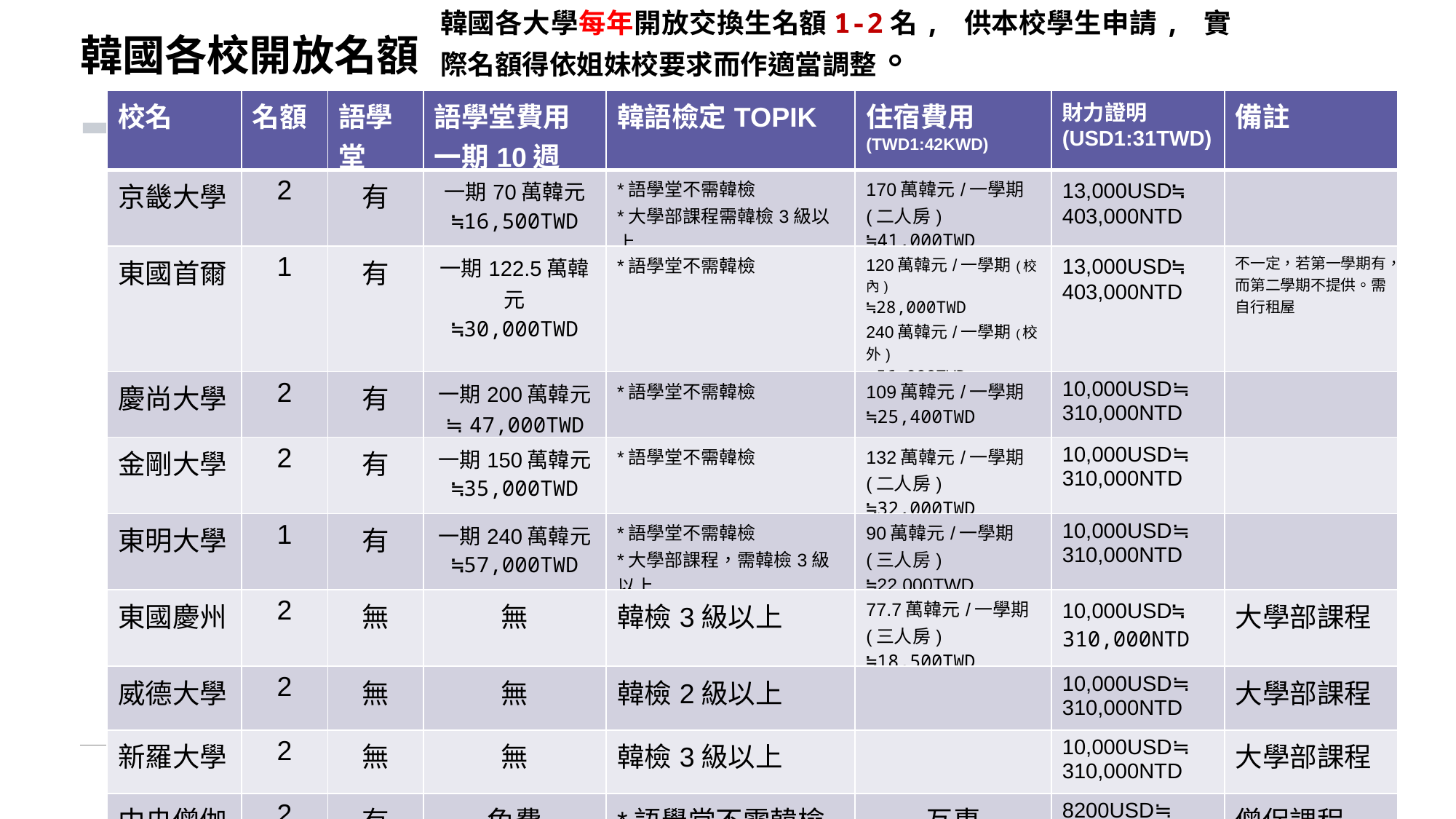

韓國各大學每年開放交換生名額1-2名, 供本校學生申請, 實際名額得依姐妹校要求而作適當調整。
# 韓國各校開放名額
| 校名 | 名額 | 語學堂 | 語學堂費用 一期10週 | 韓語檢定TOPIK | 住宿費用 (TWD1:42KWD) | 財力證明 (USD1:31TWD) | 備註 |
| --- | --- | --- | --- | --- | --- | --- | --- |
| 京畿大學 | 2 | 有 | 一期70萬韓元 ≒16,500TWD | \*語學堂不需韓檢 \*大學部課程需韓檢3級以上 | 170萬韓元/一學期 (二人房) ≒41,000TWD | 13,000USD≒ 403,000NTD |  |
| 東國首爾 | 1 | 有 | 一期122.5萬韓元 ≒30,000TWD | \*語學堂不需韓檢 | 120萬韓元/一學期(校內) ≒28,000TWD 240萬韓元/一學期(校外) ≒56,000TWD | 13,000USD≒ 403,000NTD | 不一定，若第一學期有，而第二學期不提供。需自行租屋 |
| 慶尚大學 | 2 | 有 | 一期200萬韓元≒47,000TWD | \*語學堂不需韓檢 | 109萬韓元/一學期 ≒25,400TWD | 10,000USD≒ 310,000NTD |  |
| 金剛大學 | 2 | 有 | 一期150萬韓元 ≒35,000TWD | \*語學堂不需韓檢 | 132萬韓元/一學期 (二人房) ≒32,000TWD | 10,000USD≒ 310,000NTD |  |
| 東明大學 | 1 | 有 | 一期240萬韓元 ≒57,000TWD | \*語學堂不需韓檢 \*大學部課程，需韓檢3級以上 | 90萬韓元/一學期 (三人房) ≒22,000TWD | 10,000USD≒ 310,000NTD |  |
| 東國慶州 | 2 | 無 | 無 | 韓檢3級以上 | 77.7萬韓元/一學期 (三人房) ≒18,500TWD | 10,000USD≒ 310,000NTD | 大學部課程 |
| 威德大學 | 2 | 無 | 無 | 韓檢2級以上 |  | 10,000USD≒ 310,000NTD | 大學部課程 |
| 新羅大學 | 2 | 無 | 無 | 韓檢3級以上 |  | 10,000USD≒ 310,000NTD | 大學部課程 |
| 中央僧伽 | 2 | 有 | 免費 | \*語學堂不需韓檢 | 互惠 | 8200USD≒ 254,200NTD | 僧侶課程 |
15
※此名額參考用，實際名額得依姐妹校之要求而作適當調整。